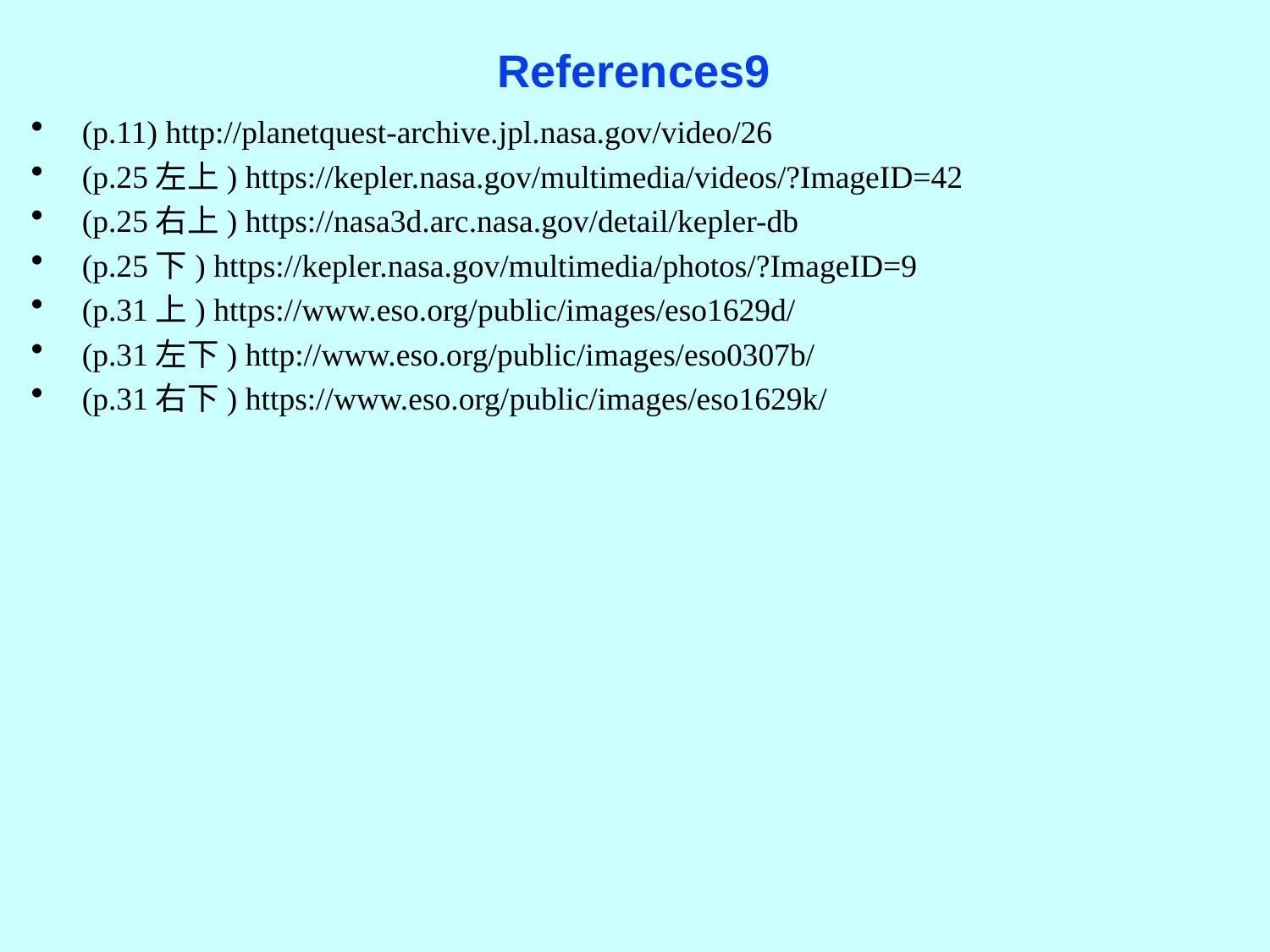

# References9
(p.11) http://planetquest-archive.jpl.nasa.gov/video/26
(p.25左上) https://kepler.nasa.gov/multimedia/videos/?ImageID=42
(p.25右上) https://nasa3d.arc.nasa.gov/detail/kepler-db
(p.25下) https://kepler.nasa.gov/multimedia/photos/?ImageID=9
(p.31上) https://www.eso.org/public/images/eso1629d/
(p.31左下) http://www.eso.org/public/images/eso0307b/
(p.31右下) https://www.eso.org/public/images/eso1629k/